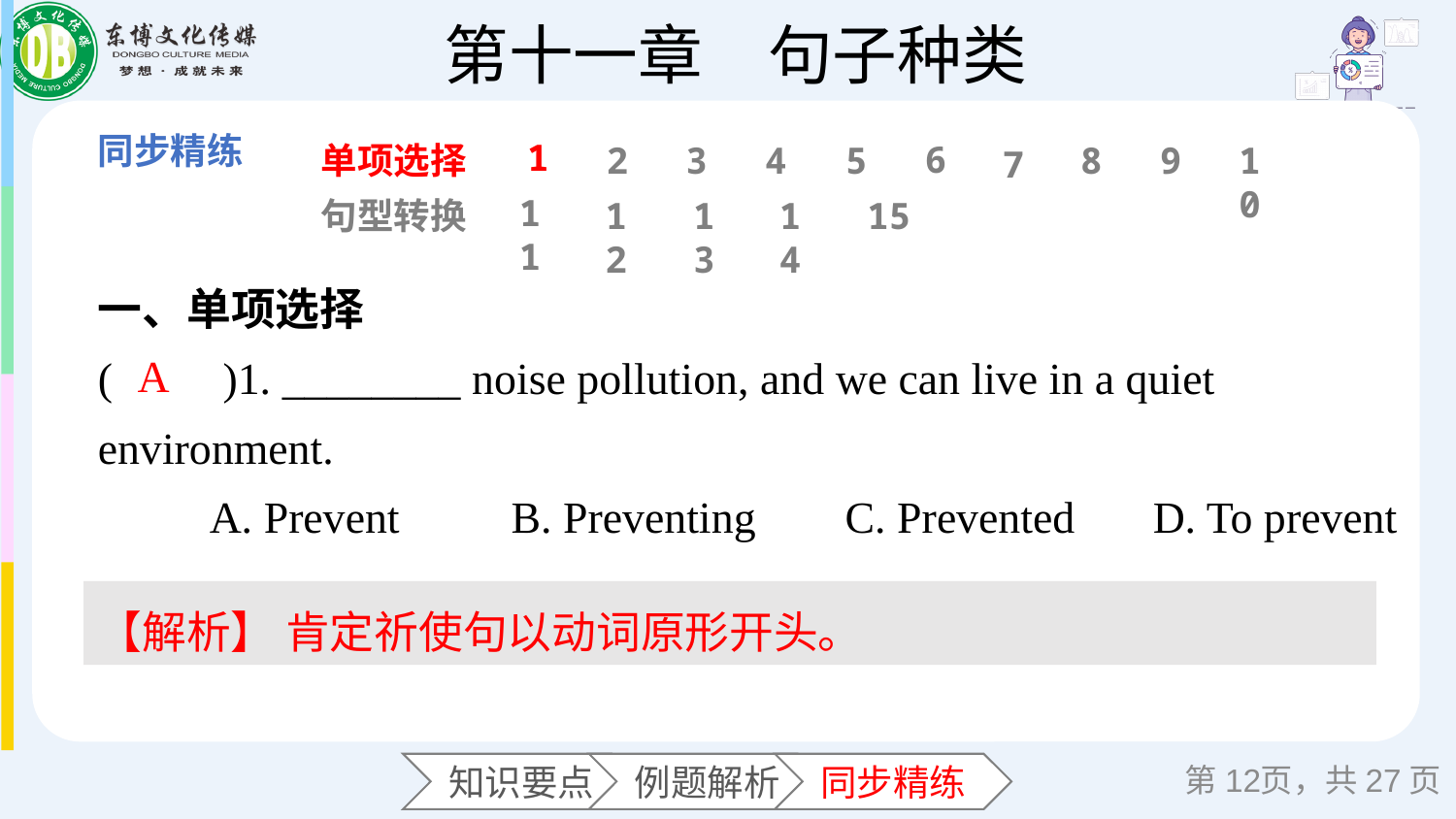

1
6
单项选择
2
3
4
5
8
9
10
7
11
句型转换
12
13
14
15
一、单项选择
(　　)1. ________ noise pollution, and we can live in a quiet environment.
          A. Prevent          B. Preventing        C. Prevented       D. To prevent
A
【解析】 肯定祈使句以动词原形开头。
第12页，共27页